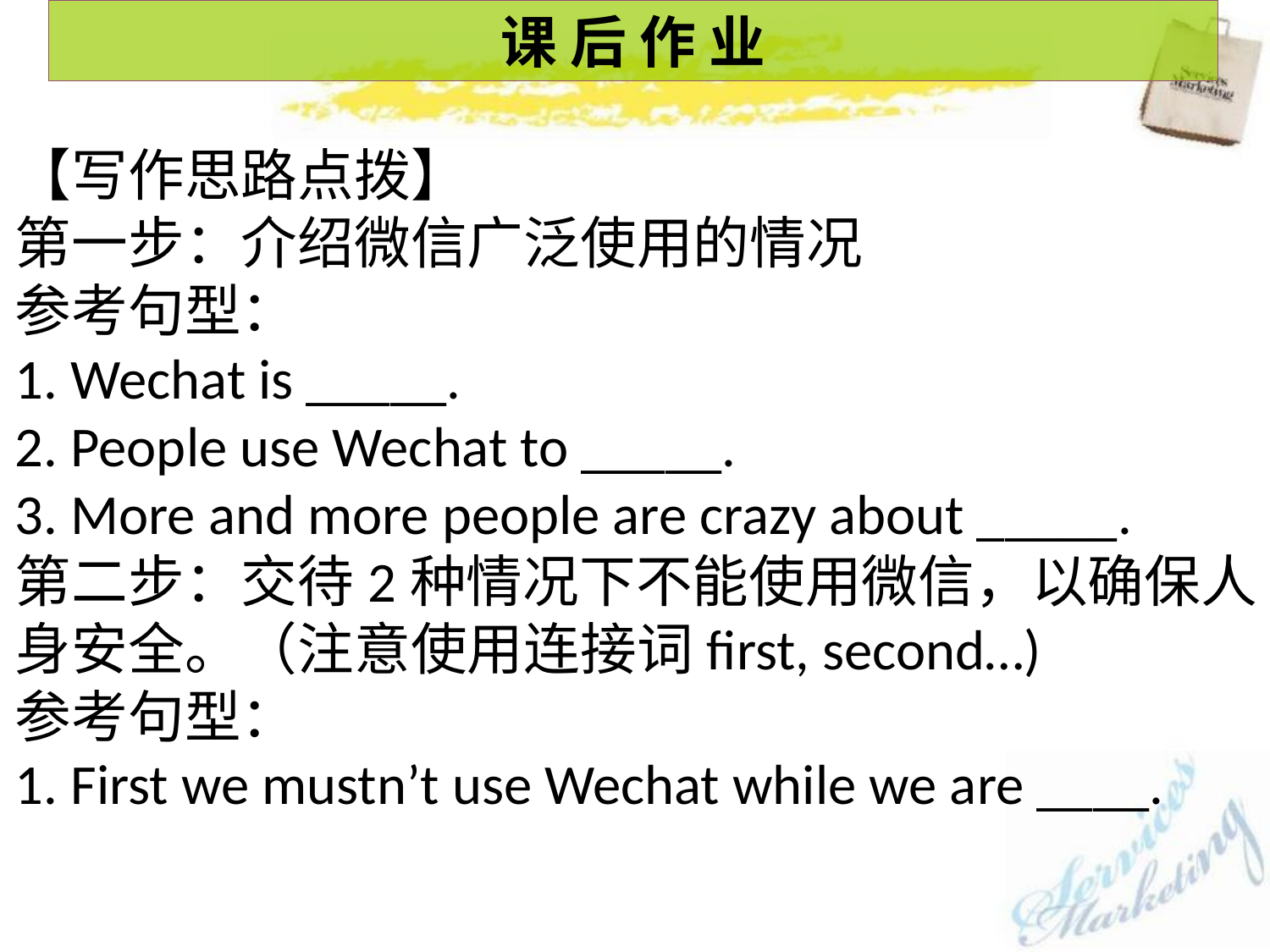

课 后 作 业
【写作思路点拨】
第一步：介绍微信广泛使用的情况
参考句型：
1. Wechat is _____.
2. People use Wechat to _____.
3. More and more people are crazy about _____.
第二步：交待2种情况下不能使用微信，以确保人身安全。（注意使用连接词first, second…)
参考句型：
1. First we mustn’t use Wechat while we are ____.